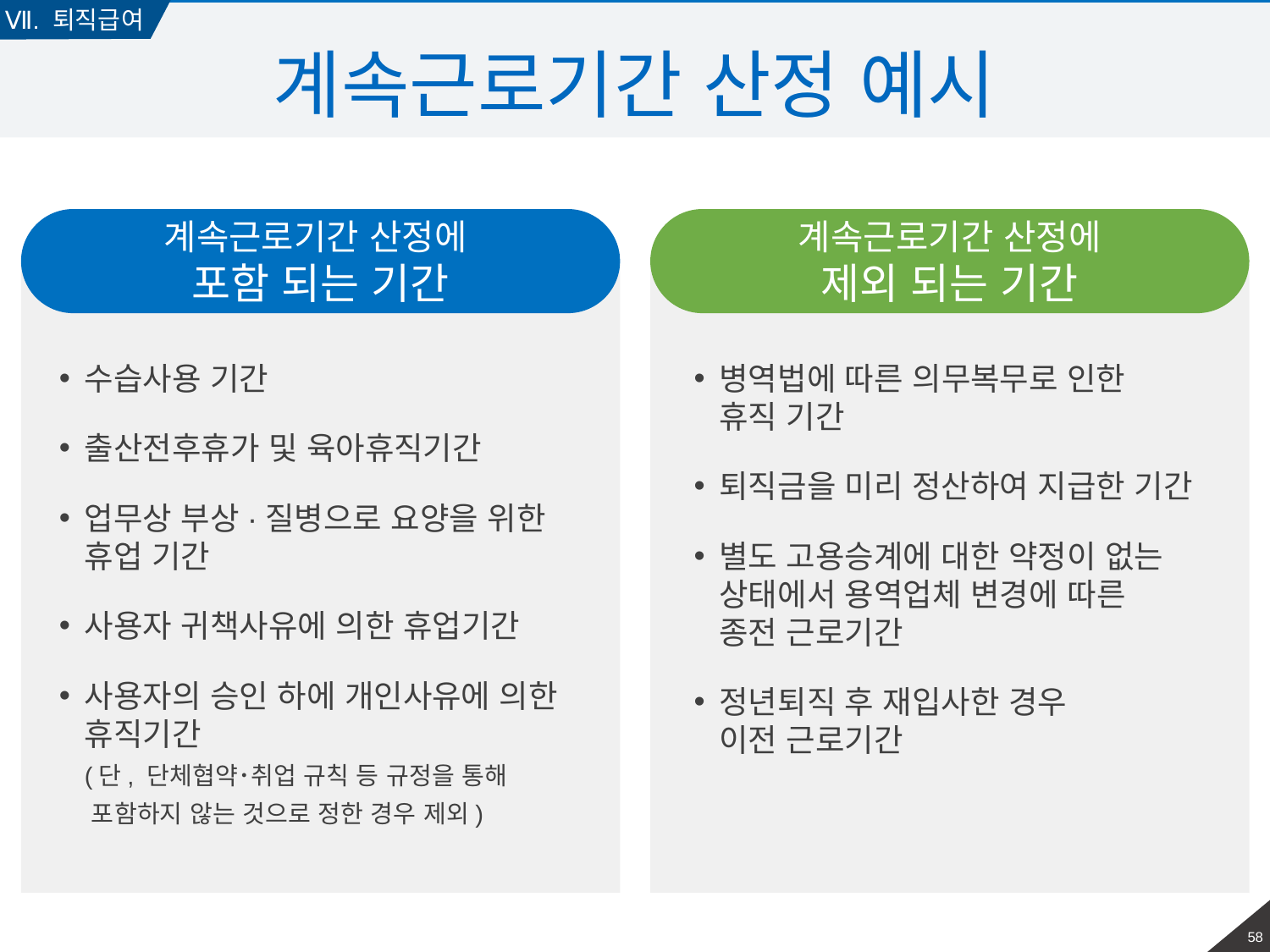

Ⅶ. 퇴직급여

# 계속근로기간 산정 예시
계속근로기간 산정에
포함 되는 기간
계속근로기간 산정에
제외 되는 기간

수습사용 기간
출산전후휴가 및 육아휴직기간
업무상 부상·질병으로 요양을 위한
휴업 기간
사용자 귀책사유에 의한 휴업기간
사용자의 승인 하에 개인사유에 의한 휴직기간
(단, 단체협약･취업 규칙 등 규정을 통해
 포함하지 않는 것으로 정한 경우 제외)
병역법에 따른 의무복무로 인한
휴직 기간
퇴직금을 미리 정산하여 지급한 기간
별도 고용승계에 대한 약정이 없는 상태에서 용역업체 변경에 따른
종전 근로기간
정년퇴직 후 재입사한 경우
이전 근로기간

58